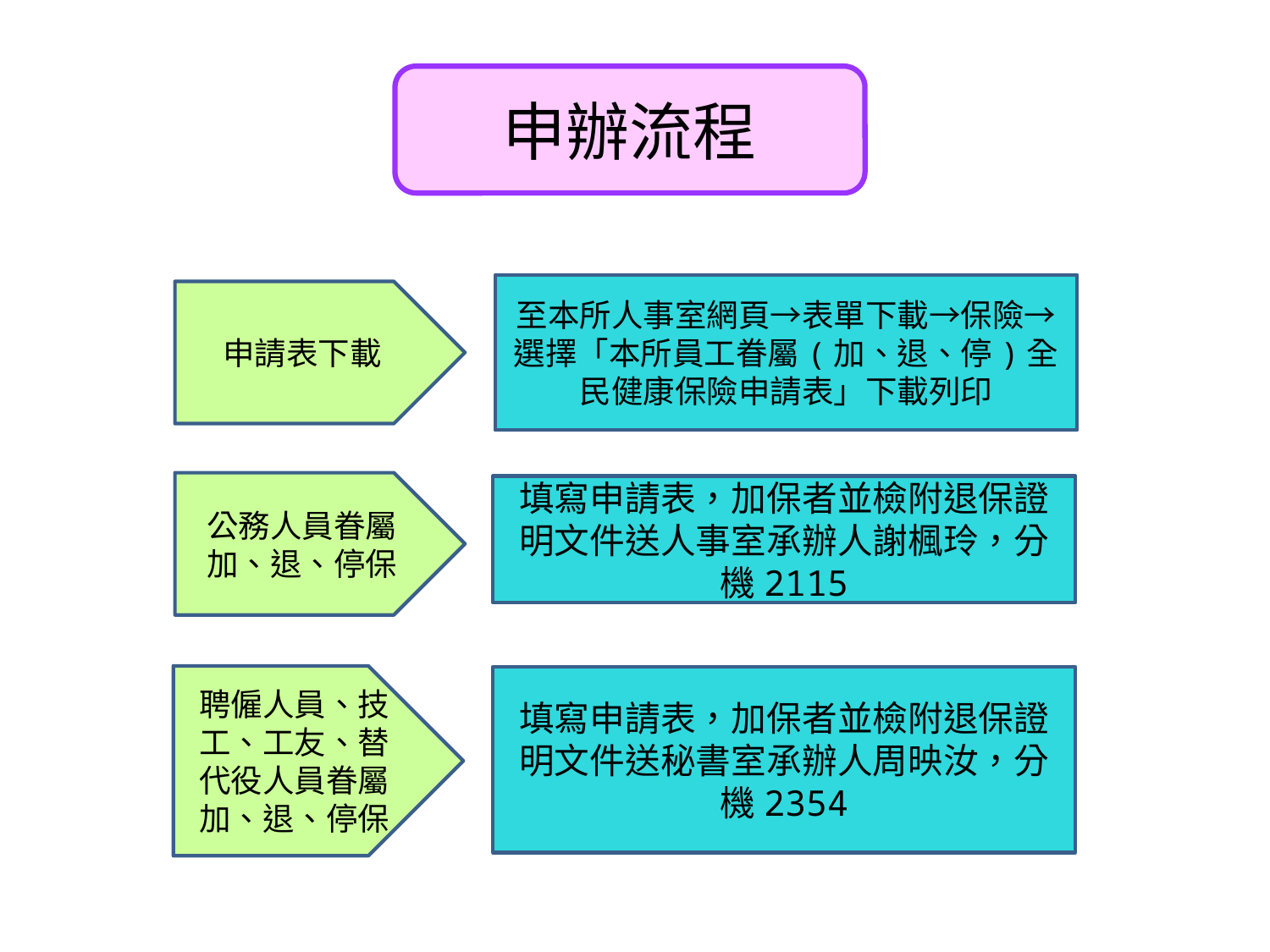

申辦流程
至本所人事室網頁→表單下載→保險→選擇「本所員工眷屬(加、退、停)全民健康保險申請表」下載列印
申請表下載
公務人員眷屬
加、退、停保
填寫申請表，加保者並檢附退保證明文件送人事室承辦人謝楓玲，分機2115
聘僱人員、技工、工友、替代役人員眷屬加、退、停保
填寫申請表，加保者並檢附退保證明文件送秘書室承辦人周映汝，分機2354